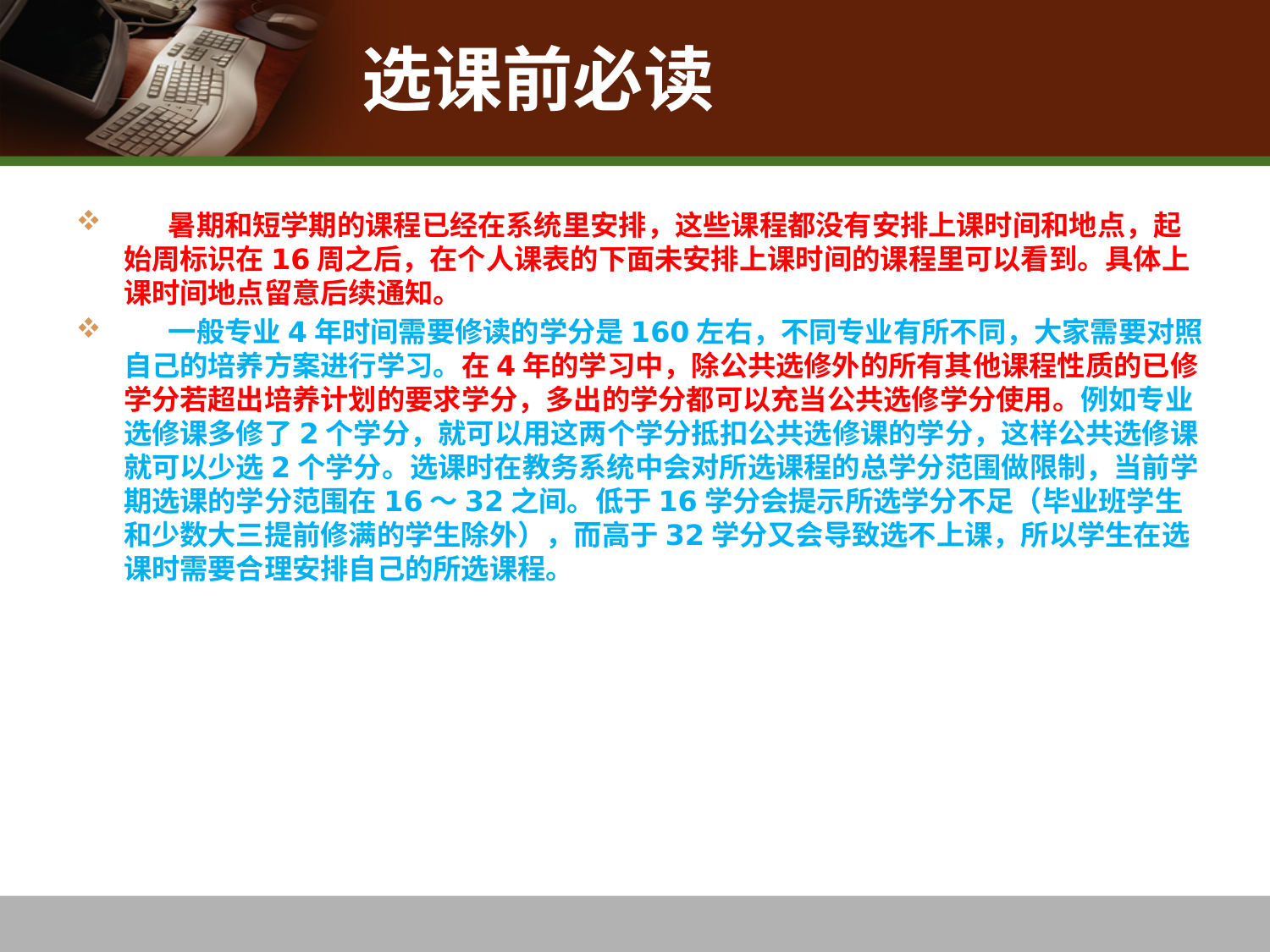

# 选课前必读
      暑期和短学期的课程已经在系统里安排，这些课程都没有安排上课时间和地点，起始周标识在16周之后，在个人课表的下面未安排上课时间的课程里可以看到。具体上课时间地点留意后续通知。
      一般专业4年时间需要修读的学分是160左右，不同专业有所不同，大家需要对照自己的培养方案进行学习。在4年的学习中，除公共选修外的所有其他课程性质的已修学分若超出培养计划的要求学分，多出的学分都可以充当公共选修学分使用。例如专业选修课多修了2个学分，就可以用这两个学分抵扣公共选修课的学分，这样公共选修课就可以少选2个学分。选课时在教务系统中会对所选课程的总学分范围做限制，当前学期选课的学分范围在16～32之间。低于16学分会提示所选学分不足（毕业班学生和少数大三提前修满的学生除外），而高于32学分又会导致选不上课，所以学生在选课时需要合理安排自己的所选课程。